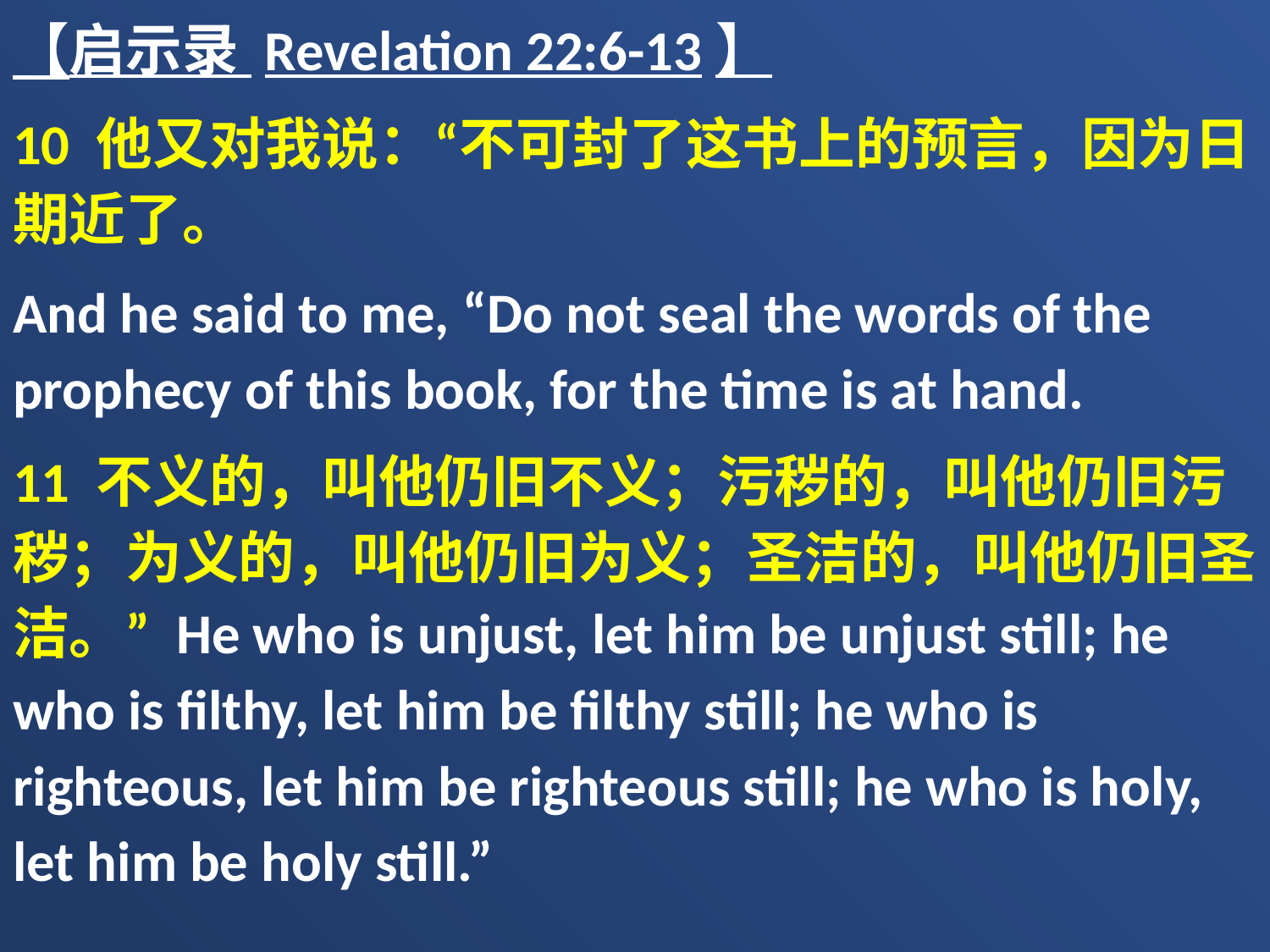

【启示录 Revelation 22:6-13】
10 他又对我说：“不可封了这书上的预言，因为日期近了。
And he said to me, “Do not seal the words of the prophecy of this book, for the time is at hand.
11 不义的，叫他仍旧不义；污秽的，叫他仍旧污秽；为义的，叫他仍旧为义；圣洁的，叫他仍旧圣洁。” He who is unjust, let him be unjust still; he who is filthy, let him be filthy still; he who is righteous, let him be righteous still; he who is holy, let him be holy still.”